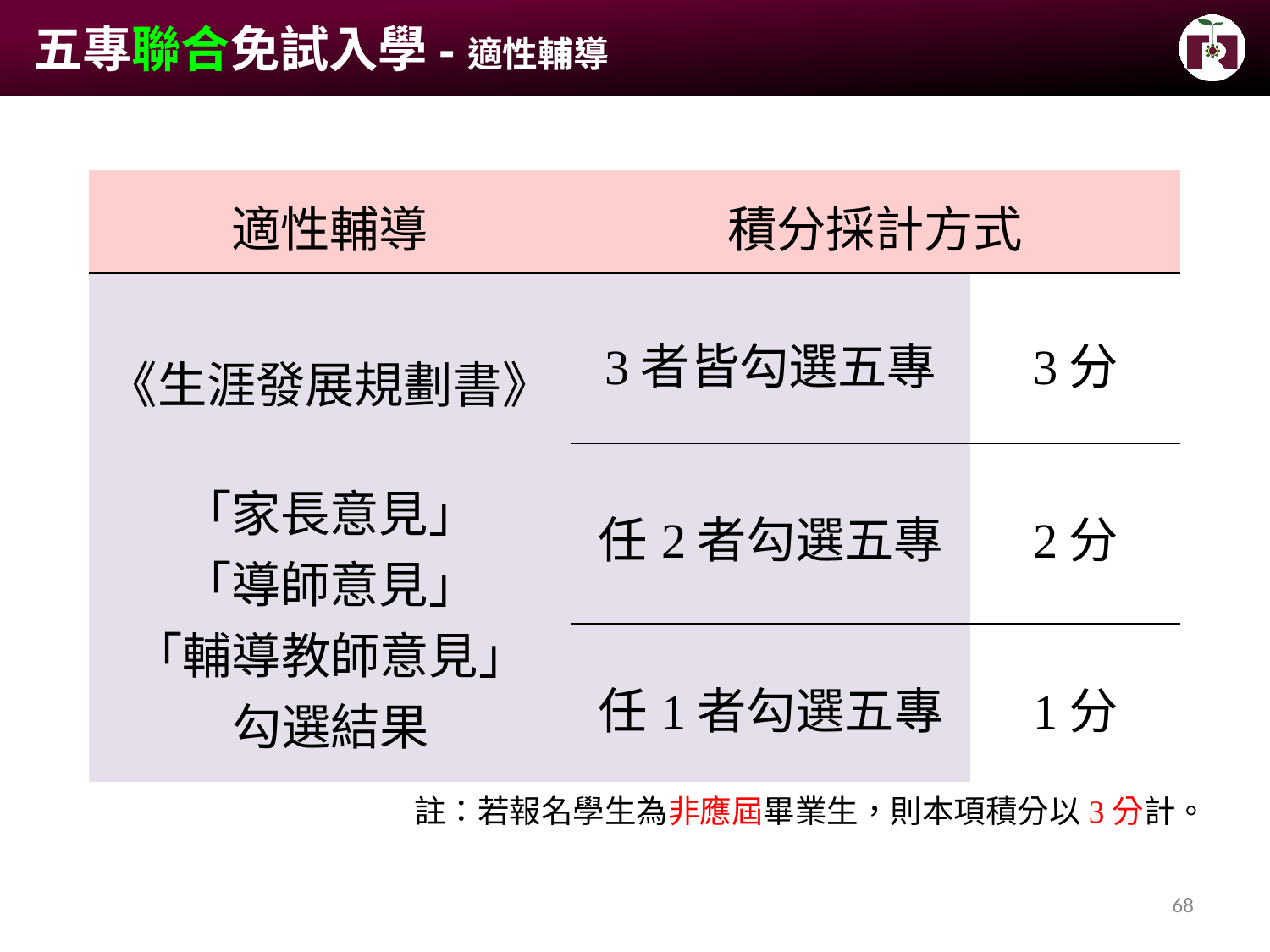

# 五專聯合免試入學-適性輔導
| 適性輔導 | 積分採計方式 |  |
| --- | --- | --- |
| 《生涯發展規劃書》 「家長意見」 「導師意見」 「輔導教師意見」 勾選結果 | 3者皆勾選五專 | 3分 |
|  | 任2者勾選五專 | 2分 |
|  | 任1者勾選五專 | 1分 |
註：若報名學生為非應屆畢業生，則本項積分以3分計。
68